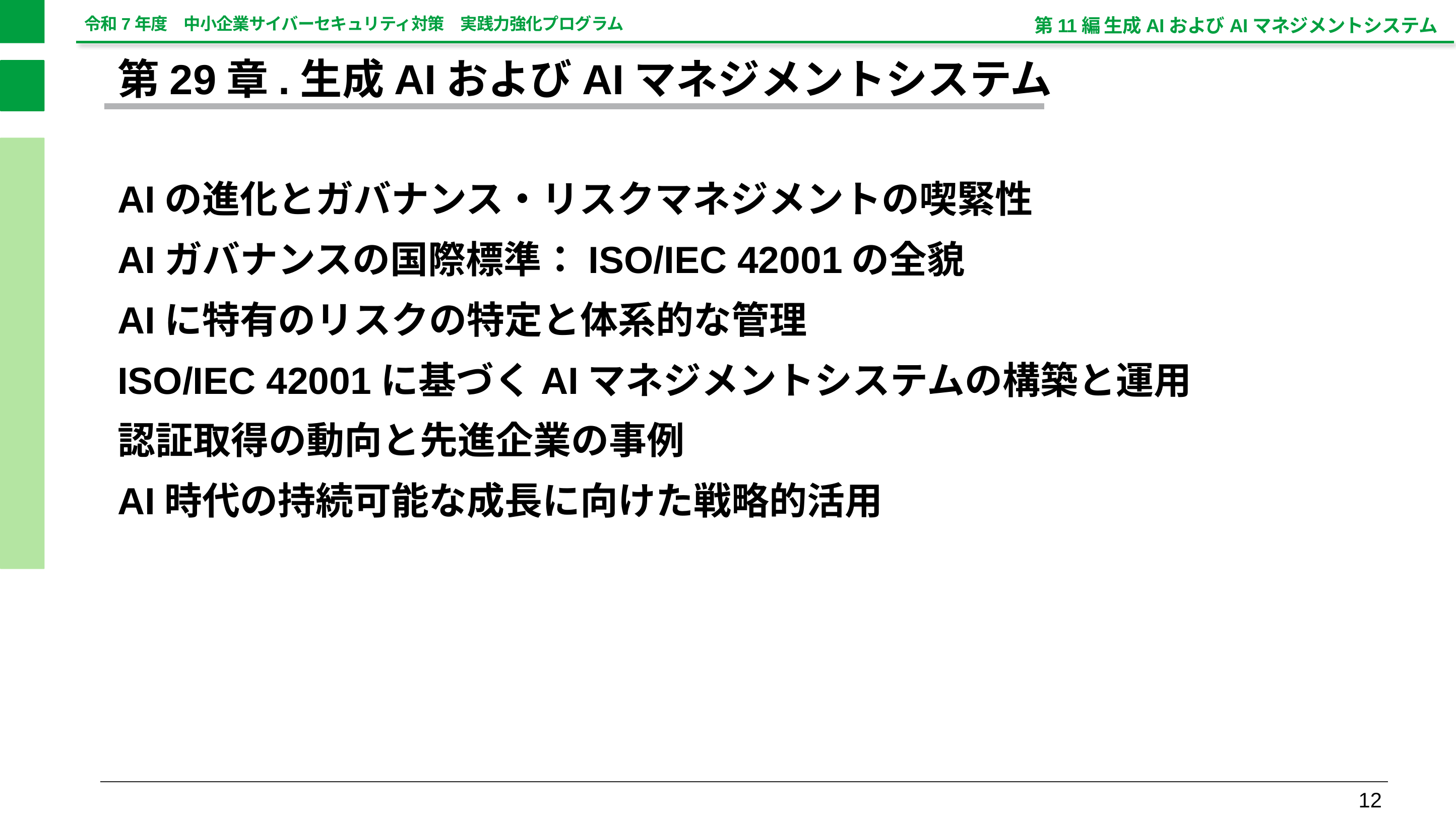

第11編 生成AIおよびAIマネジメントシステム
第29章.生成AIおよびAIマネジメントシステム
AIの進化とガバナンス・リスクマネジメントの喫緊性
AIガバナンスの国際標準：ISO/IEC 42001の全貌
AIに特有のリスクの特定と体系的な管理
ISO/IEC 42001に基づくAIマネジメントシステムの構築と運用
認証取得の動向と先進企業の事例
AI時代の持続可能な成長に向けた戦略的活用